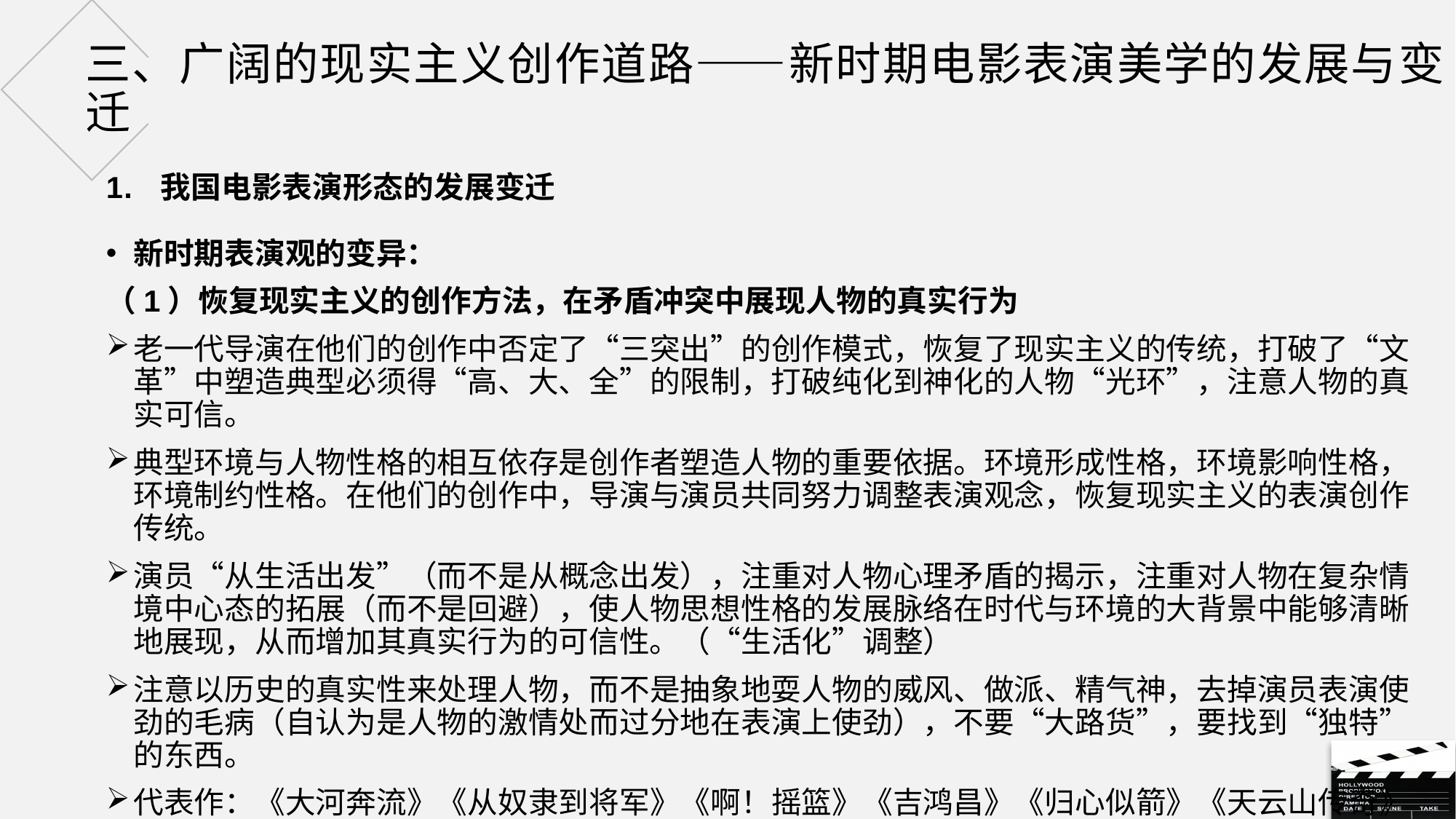

# 三、广阔的现实主义创作道路——新时期电影表演美学的发展与变迁
我国电影表演形态的发展变迁
新时期表演观的变异：
（1）恢复现实主义的创作方法，在矛盾冲突中展现人物的真实行为
老一代导演在他们的创作中否定了“三突出”的创作模式，恢复了现实主义的传统，打破了“文革”中塑造典型必须得“高、大、全”的限制，打破纯化到神化的人物“光环”，注意人物的真实可信。
典型环境与人物性格的相互依存是创作者塑造人物的重要依据。环境形成性格，环境影响性格，环境制约性格。在他们的创作中，导演与演员共同努力调整表演观念，恢复现实主义的表演创作传统。
演员“从生活出发”（而不是从概念出发），注重对人物心理矛盾的揭示，注重对人物在复杂情境中心态的拓展（而不是回避），使人物思想性格的发展脉络在时代与环境的大背景中能够清晰地展现，从而增加其真实行为的可信性。（“生活化”调整）
注意以历史的真实性来处理人物，而不是抽象地耍人物的威风、做派、精气神，去掉演员表演使劲的毛病（自认为是人物的激情处而过分地在表演上使劲），不要“大路货”，要找到“独特”的东西。
代表作：《大河奔流》《从奴隶到将军》《啊！摇篮》《吉鸿昌》《归心似箭》《天云山传奇》等；